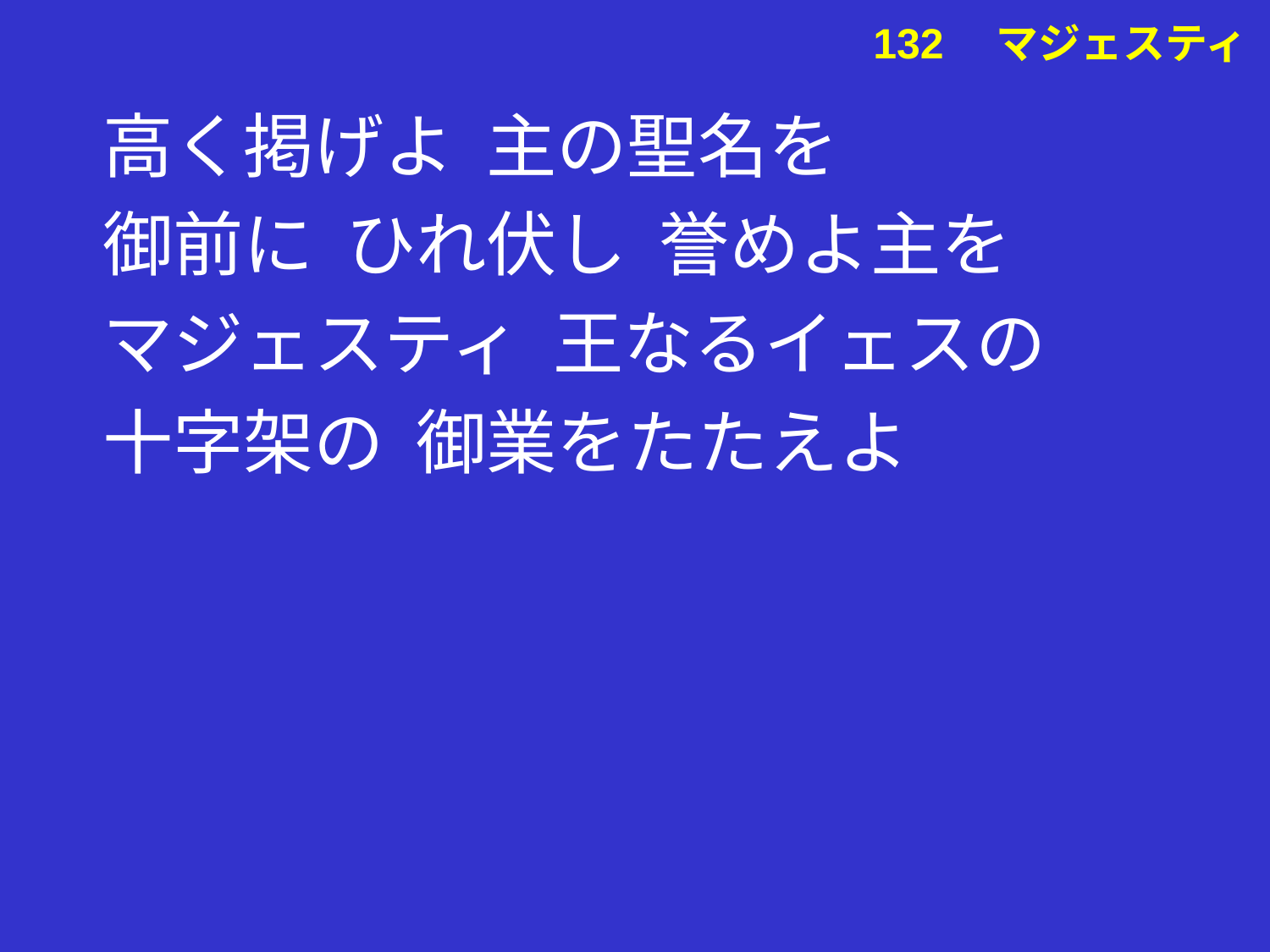

高く掲げよ  主の聖名を
御前に  ひれ伏し  誉めよ主を
マジェスティ  王なるイェスの
十字架の  御業をたたえよ

# 132　マジェスティ